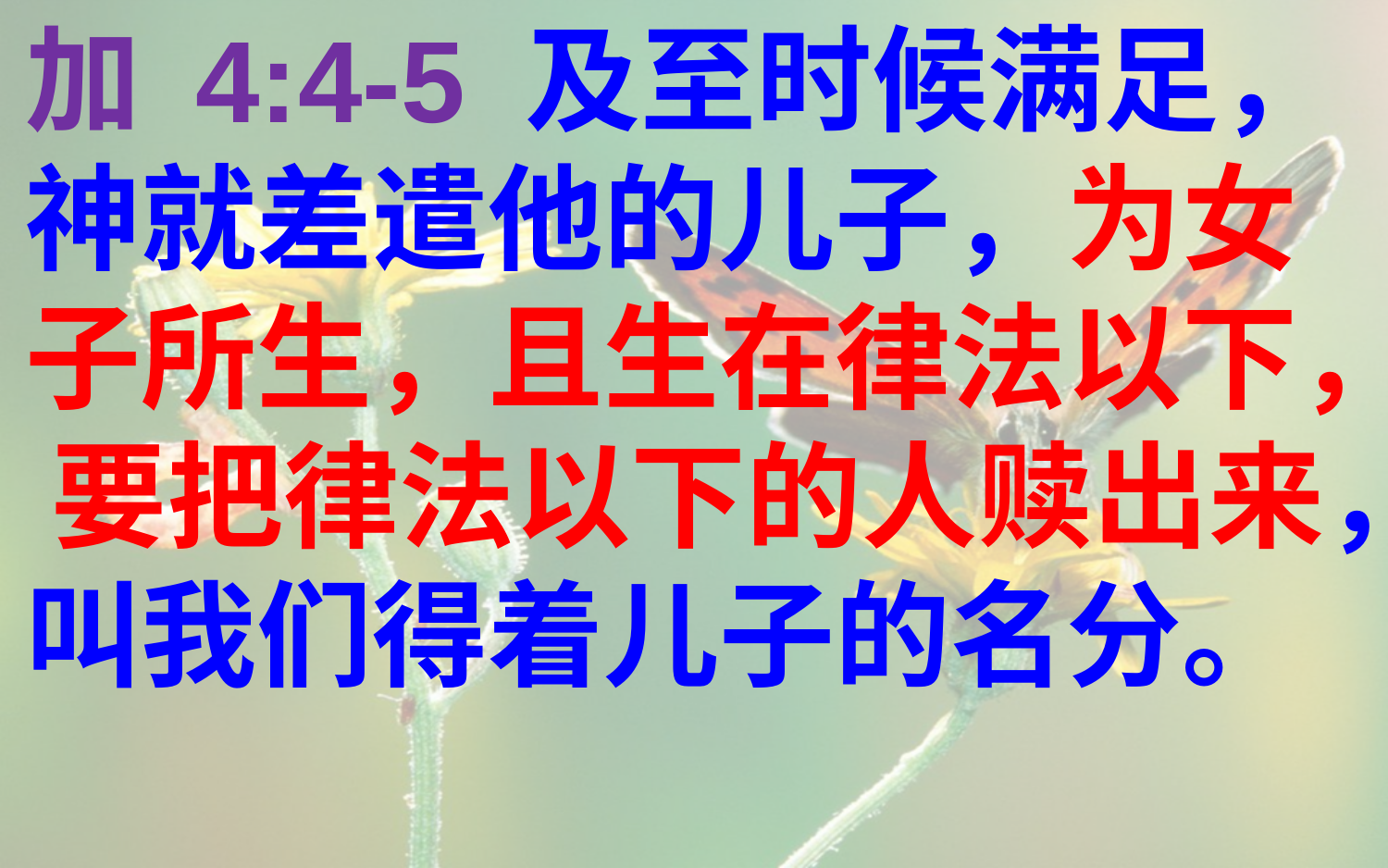

加 4:4-5 及至时候满足，神就差遣他的儿子，为女子所生，且生在律法以下， 要把律法以下的人赎出来，叫我们得着儿子的名分。